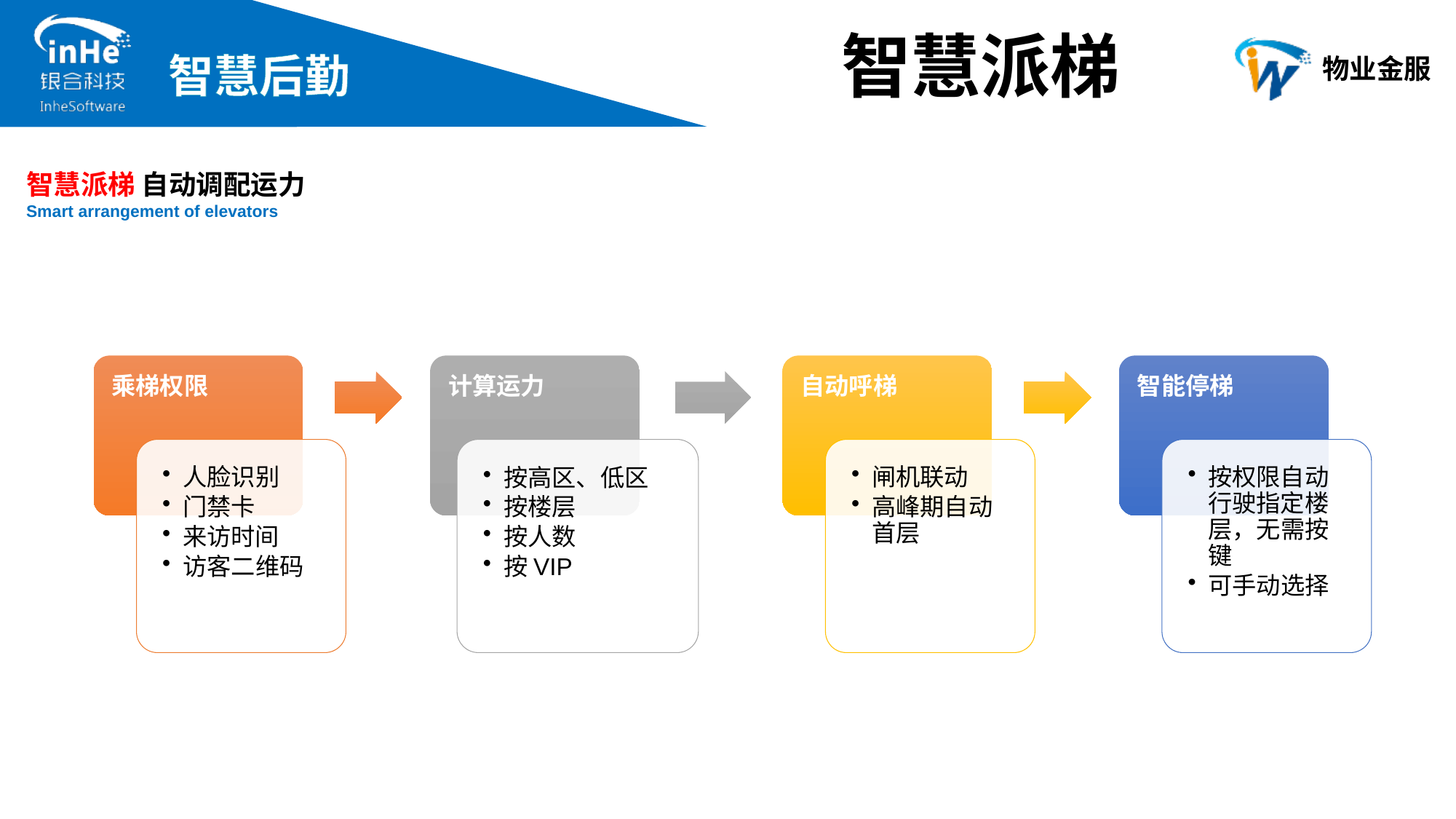

智慧派梯
智慧派梯 自动调配运力
Smart arrangement of elevators
乘梯权限
人脸识别
门禁卡
来访时间
访客二维码

计算运力
按高区、低区
按楼层
按人数
按VIP

自动呼梯
闸机联动
高峰期自动首层

智能停梯
按权限自动行驶指定楼层，无需按键
可手动选择